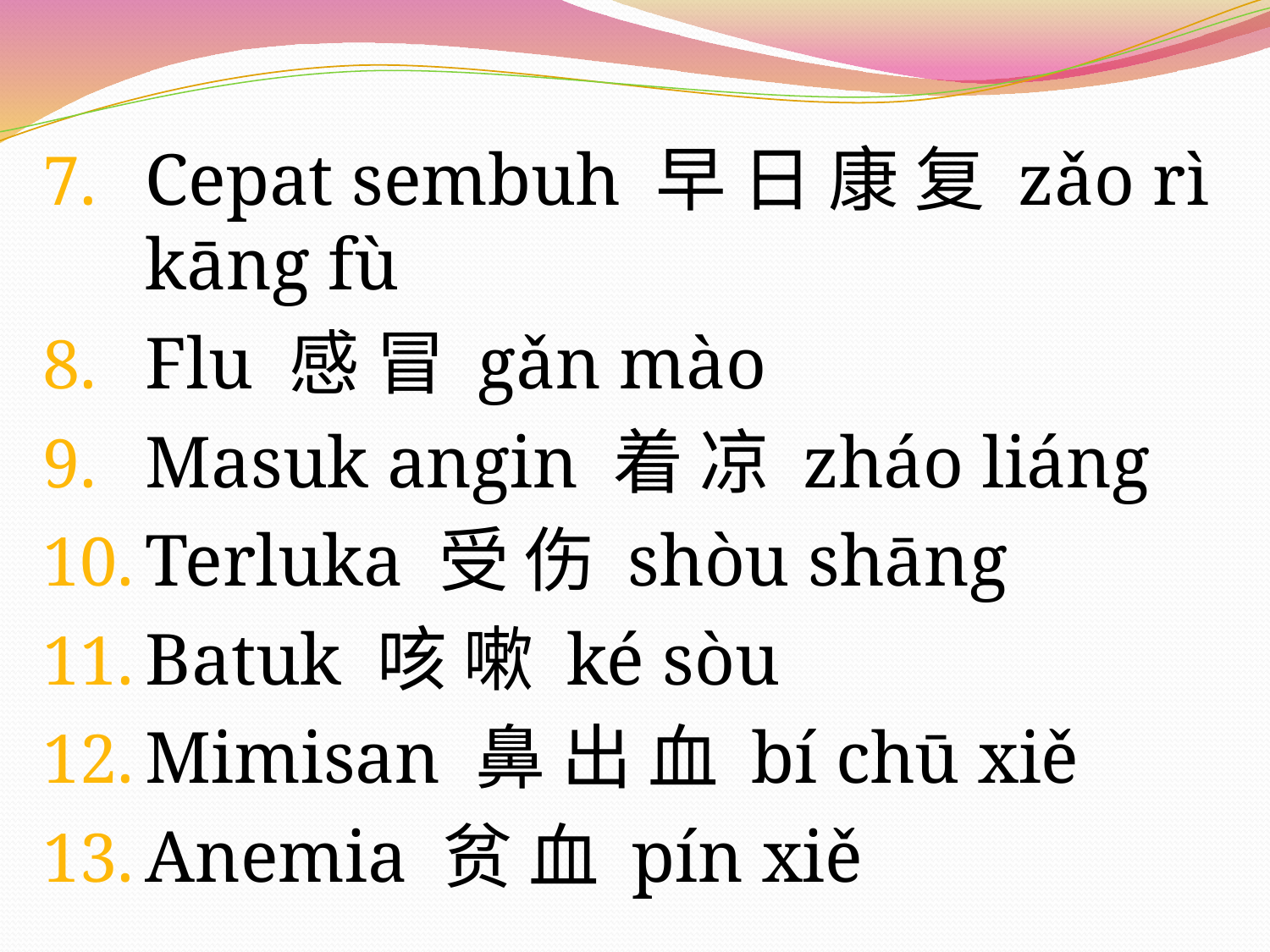

Cepat sembuh 早 日 康 复 zǎo rì kāng fù
Flu 感 冒 gǎn mào
Masuk angin 着 凉 zháo liáng
Terluka 受 伤 shòu shāng
Batuk 咳 嗽 ké sòu
Mimisan 鼻 出 血 bí chū xiě
Anemia 贫 血 pín xiě